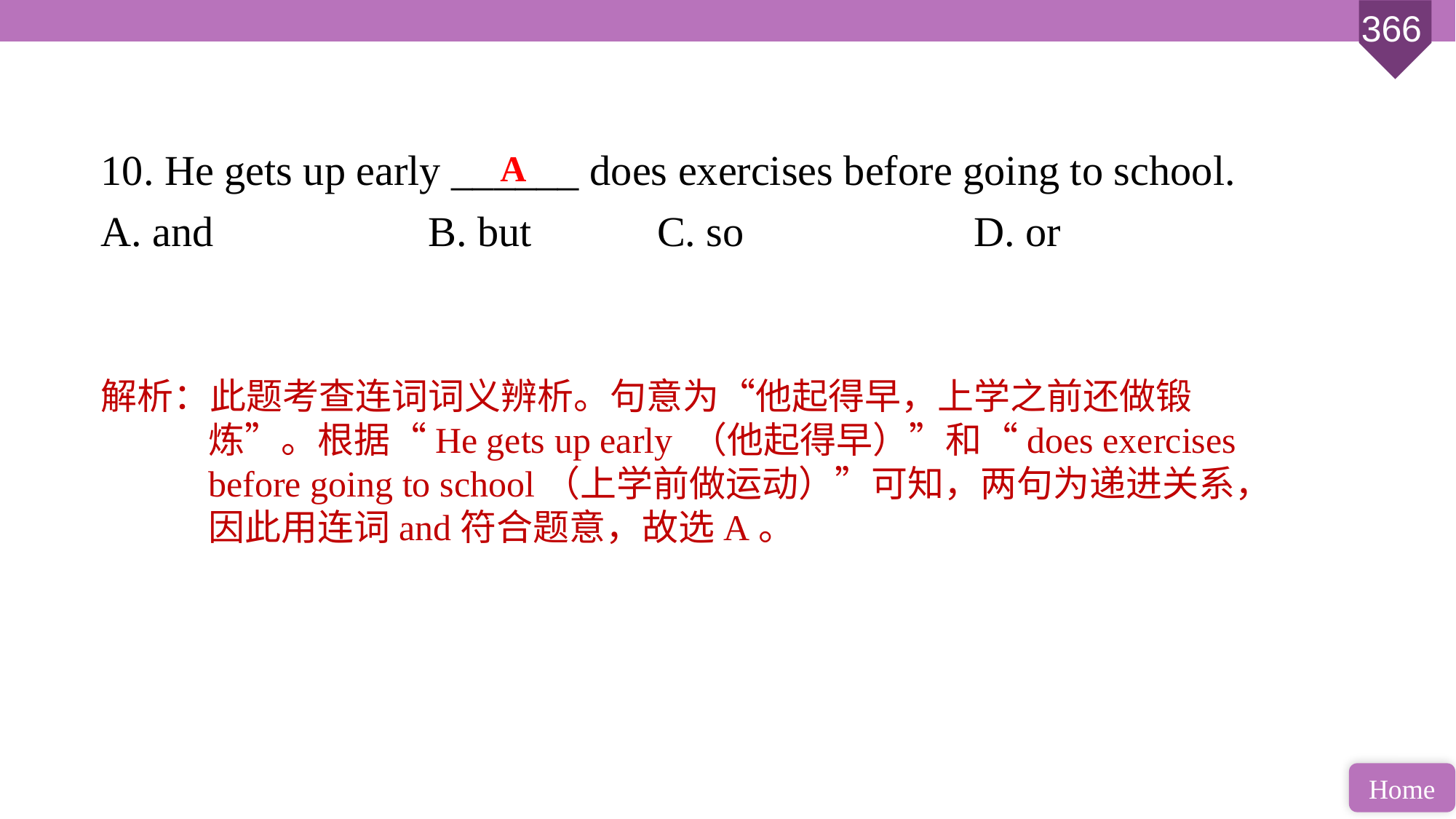

10. He gets up early ______ does exercises before going to school.
A. and 		B. but		 C. so 			D. or
A
解析：此题考查连词词义辨析。句意为“他起得早，上学之前还做锻炼”。根据“He gets up early （他起得早）”和“does exercises before going to school（上学前做运动）”可知，两句为递进关系，因此用连词and符合题意，故选A。